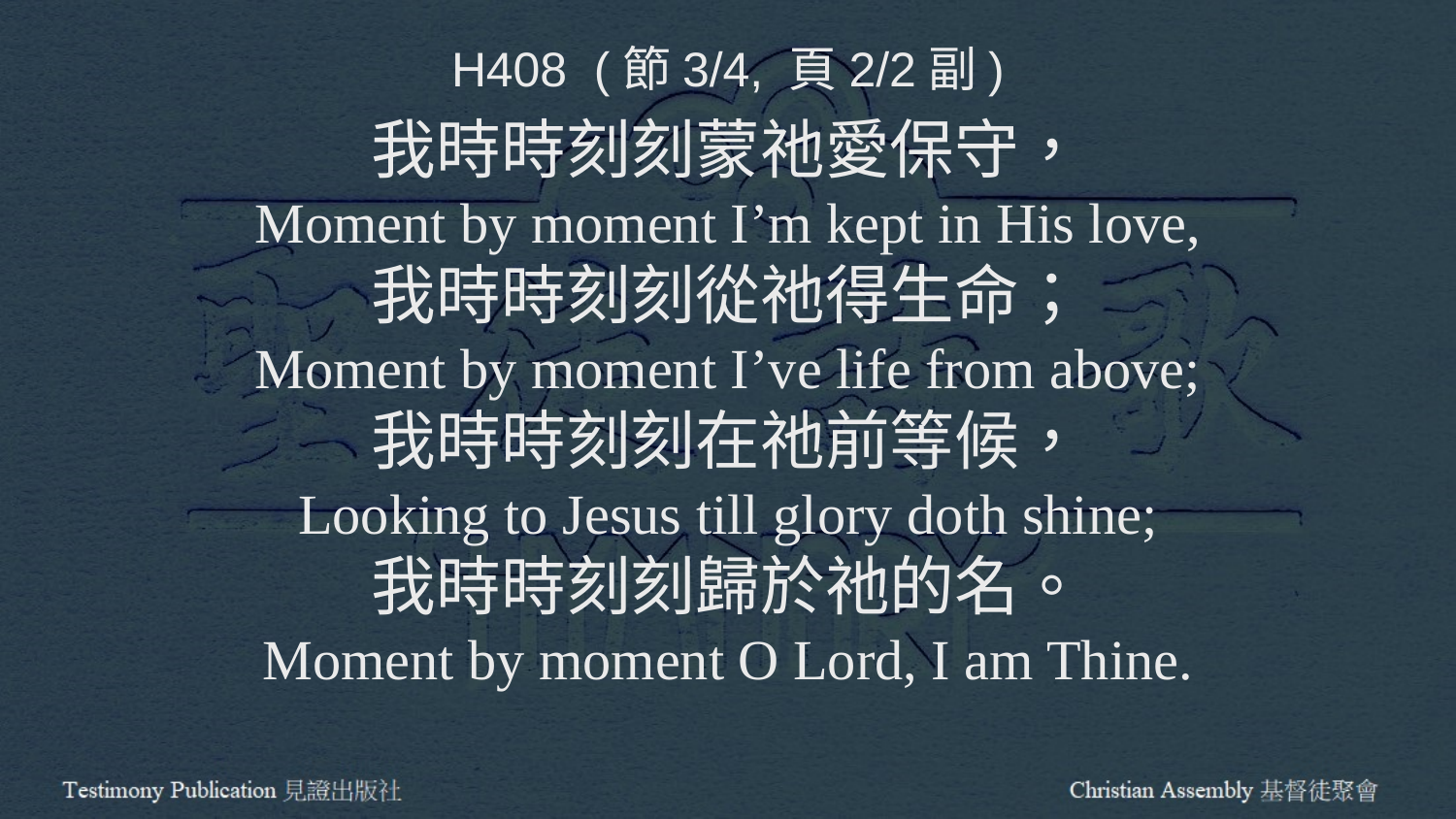

H408  (節3/4, 頁2/2副)
我時時刻刻蒙祂愛保守，
Moment by moment I’m kept in His love,
我時時刻刻從祂得生命；
Moment by moment I’ve life from above;
我時時刻刻在祂前等候，
Looking to Jesus till glory doth shine;
我時時刻刻歸於祂的名。
Moment by moment O Lord, I am Thine.